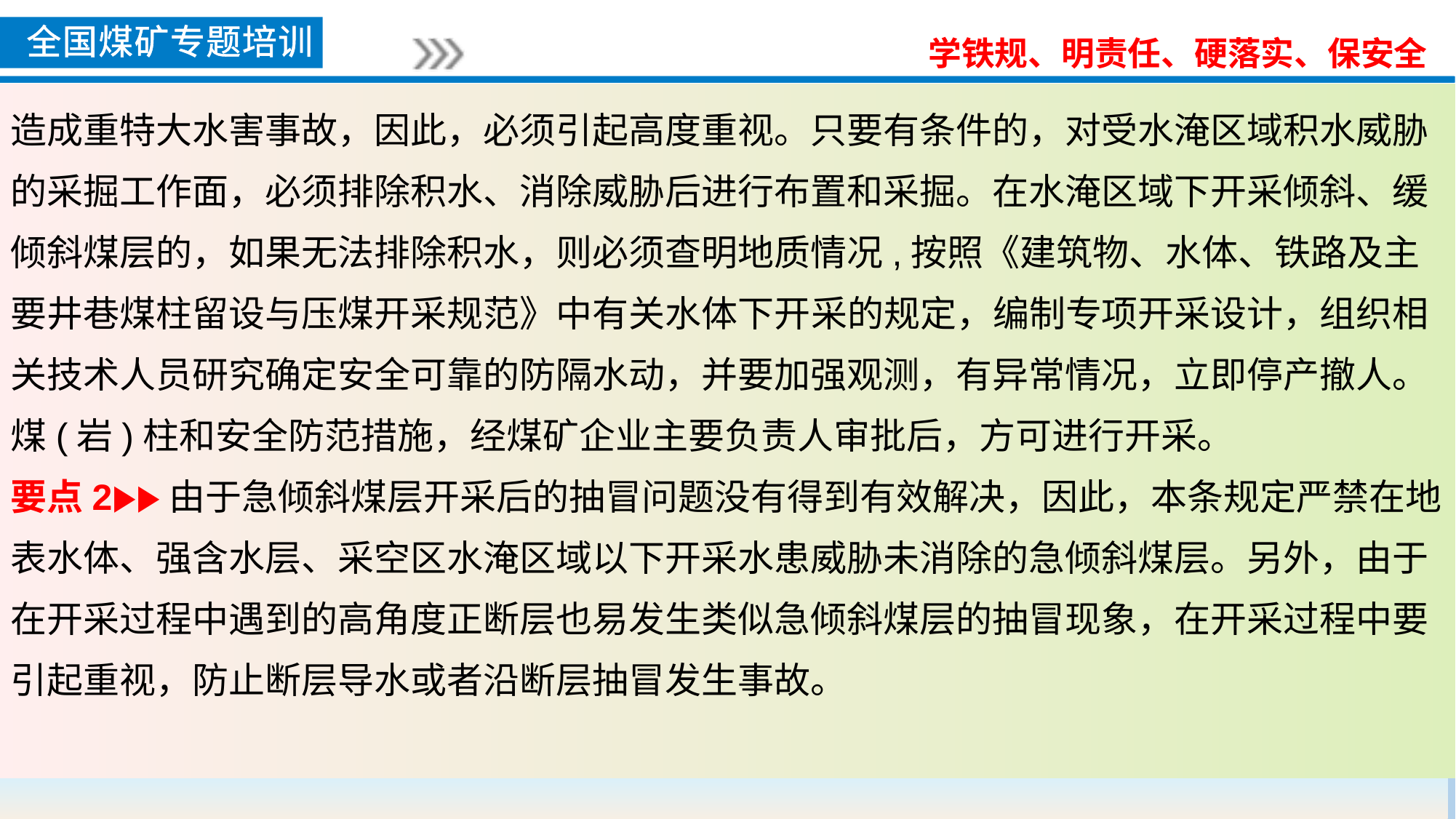

造成重特大水害事故，因此，必须引起高度重视。只要有条件的，对受水淹区域积水威胁的采掘工作面，必须排除积水、消除威胁后进行布置和采掘。在水淹区域下开采倾斜、缓倾斜煤层的，如果无法排除积水，则必须查明地质情况,按照《建筑物、水体、铁路及主要井巷煤柱留设与压煤开采规范》中有关水体下开采的规定，编制专项开采设计，组织相关技术人员研究确定安全可靠的防隔水动，并要加强观测，有异常情况，立即停产撤人。煤(岩)柱和安全防范措施，经煤矿企业主要负责人审批后，方可进行开采。
要点2▶▶由于急倾斜煤层开采后的抽冒问题没有得到有效解决，因此，本条规定严禁在地表水体、强含水层、采空区水淹区域以下开采水患威胁未消除的急倾斜煤层。另外，由于在开采过程中遇到的高角度正断层也易发生类似急倾斜煤层的抽冒现象，在开采过程中要引起重视，防止断层导水或者沿断层抽冒发生事故。